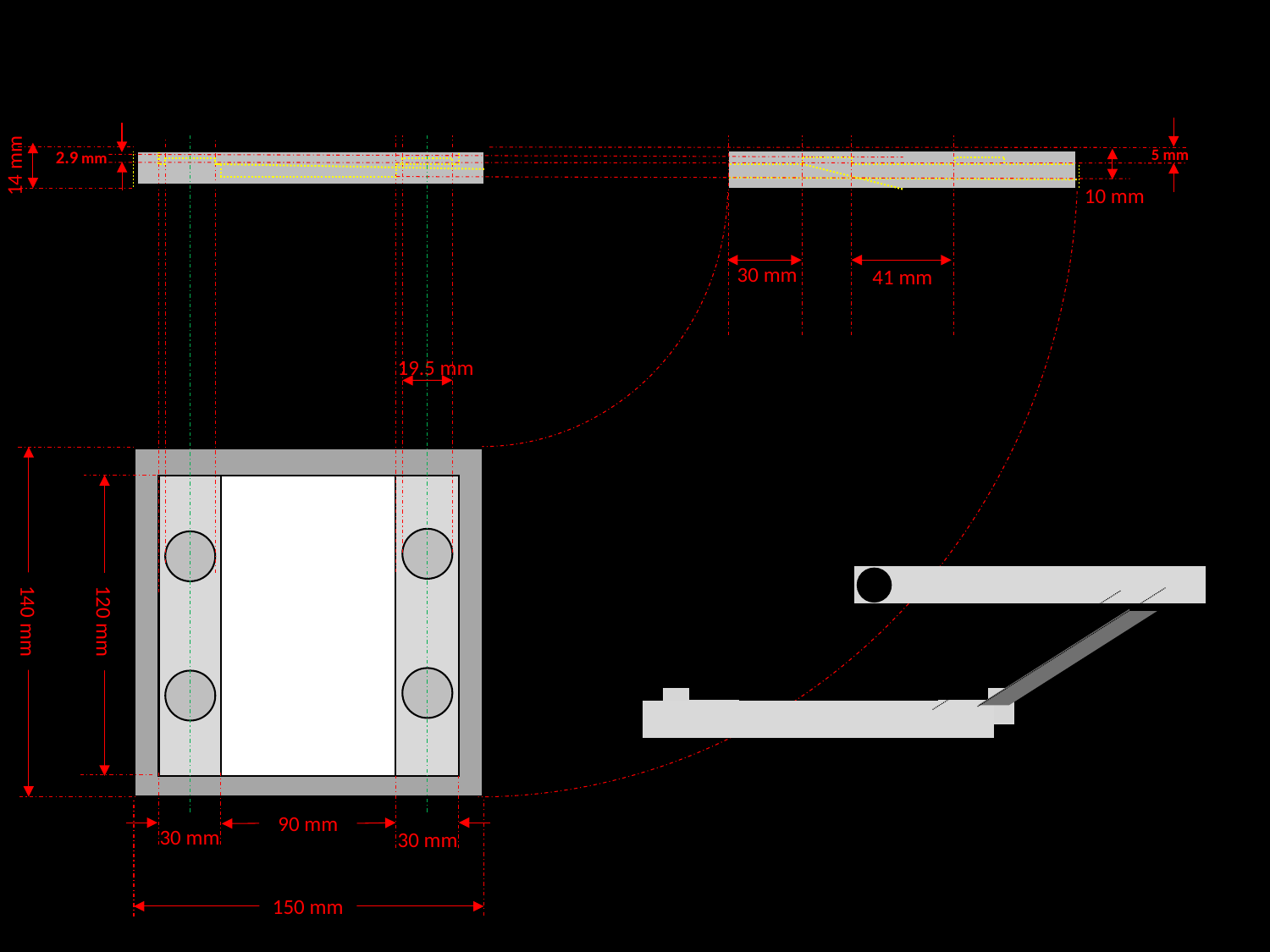

※  Sample 제작 도안

앞
옆
14 mm
5 mm
2.9 mm

10 mm
30 mm
41 mm
19.5 mm
위

140 mm

120 mm

90 mm
30 mm
30 mm
이전 샘플 제작 몰드 제작을 의뢰했던
‘성진 아크릴’ 에 제작 의뢰를 맡길 예정입니다.
150 mm